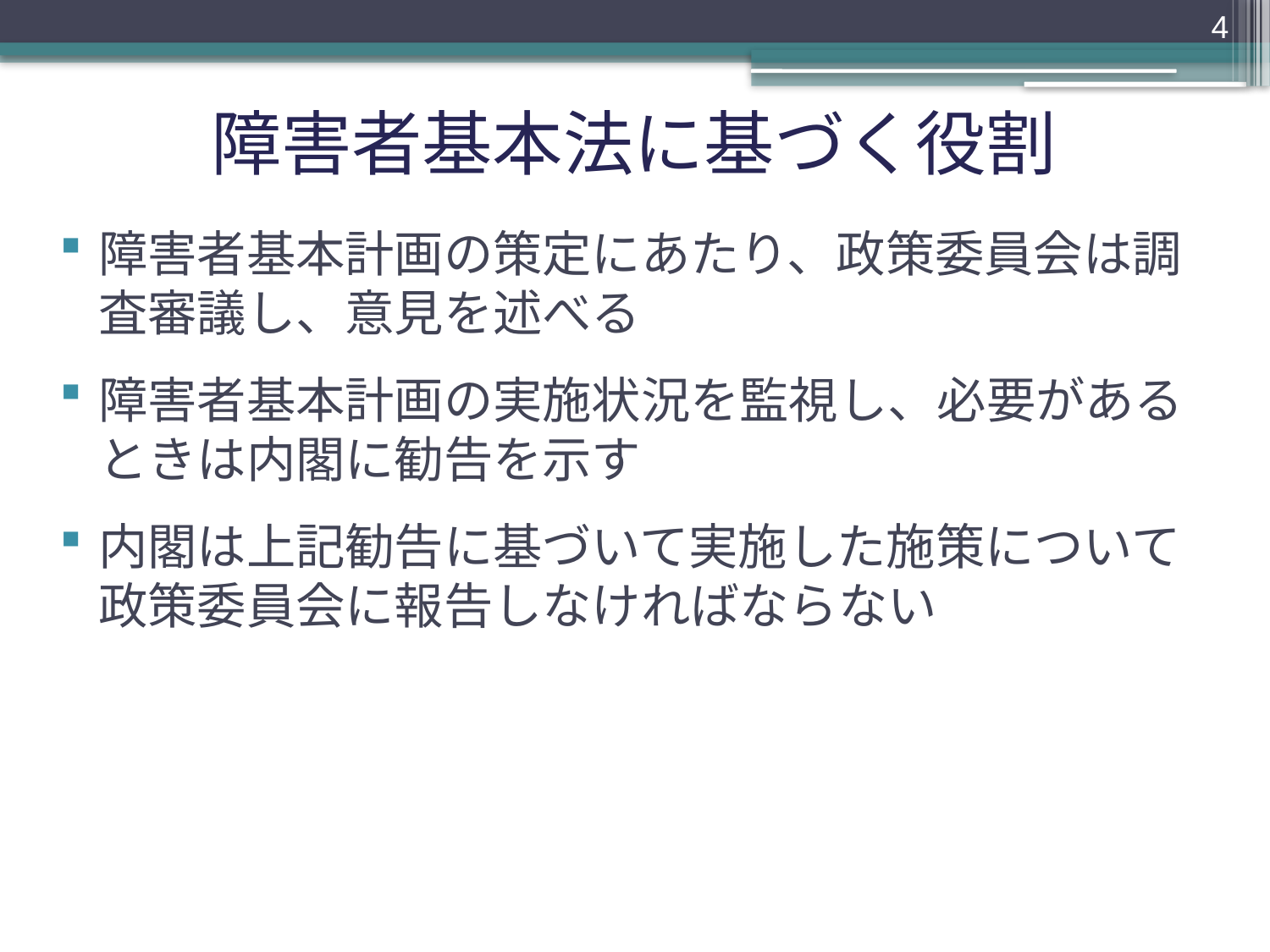

4
# 障害者基本法に基づく役割
障害者基本計画の策定にあたり、政策委員会は調査審議し、意見を述べる
障害者基本計画の実施状況を監視し、必要があるときは内閣に勧告を示す
内閣は上記勧告に基づいて実施した施策について政策委員会に報告しなければならない